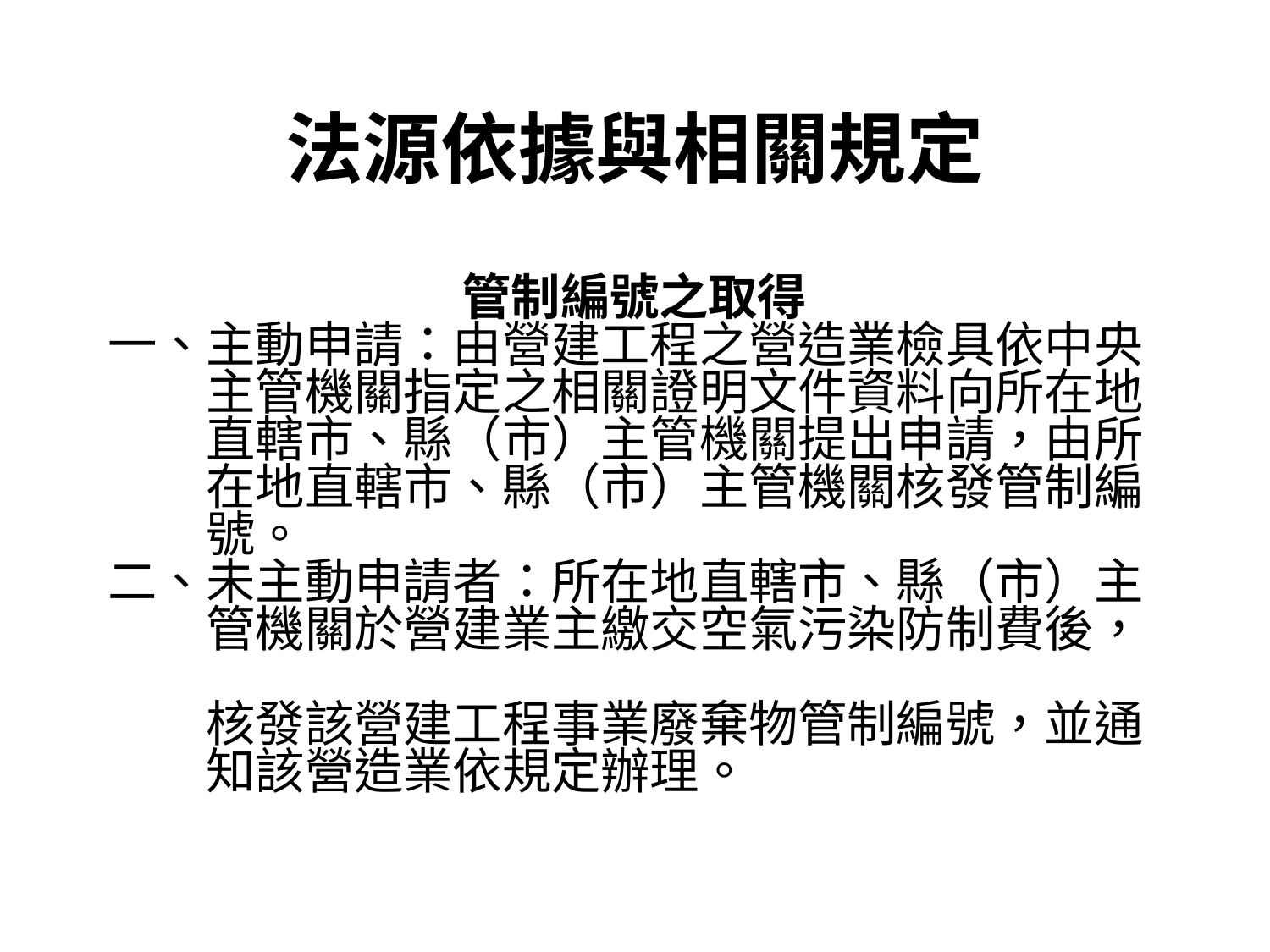

# 法源依據與相關規定
管制編號之取得
一、主動申請：由營建工程之營造業檢具依中央
　　主管機關指定之相關證明文件資料向所在地
　　直轄市、縣（市）主管機關提出申請，由所
　　在地直轄市、縣（市）主管機關核發管制編
　　號。
二、未主動申請者：所在地直轄市、縣（市）主
　　管機關於營建業主繳交空氣污染防制費後，
　　核發該營建工程事業廢棄物管制編號，並通
　　知該營造業依規定辦理。